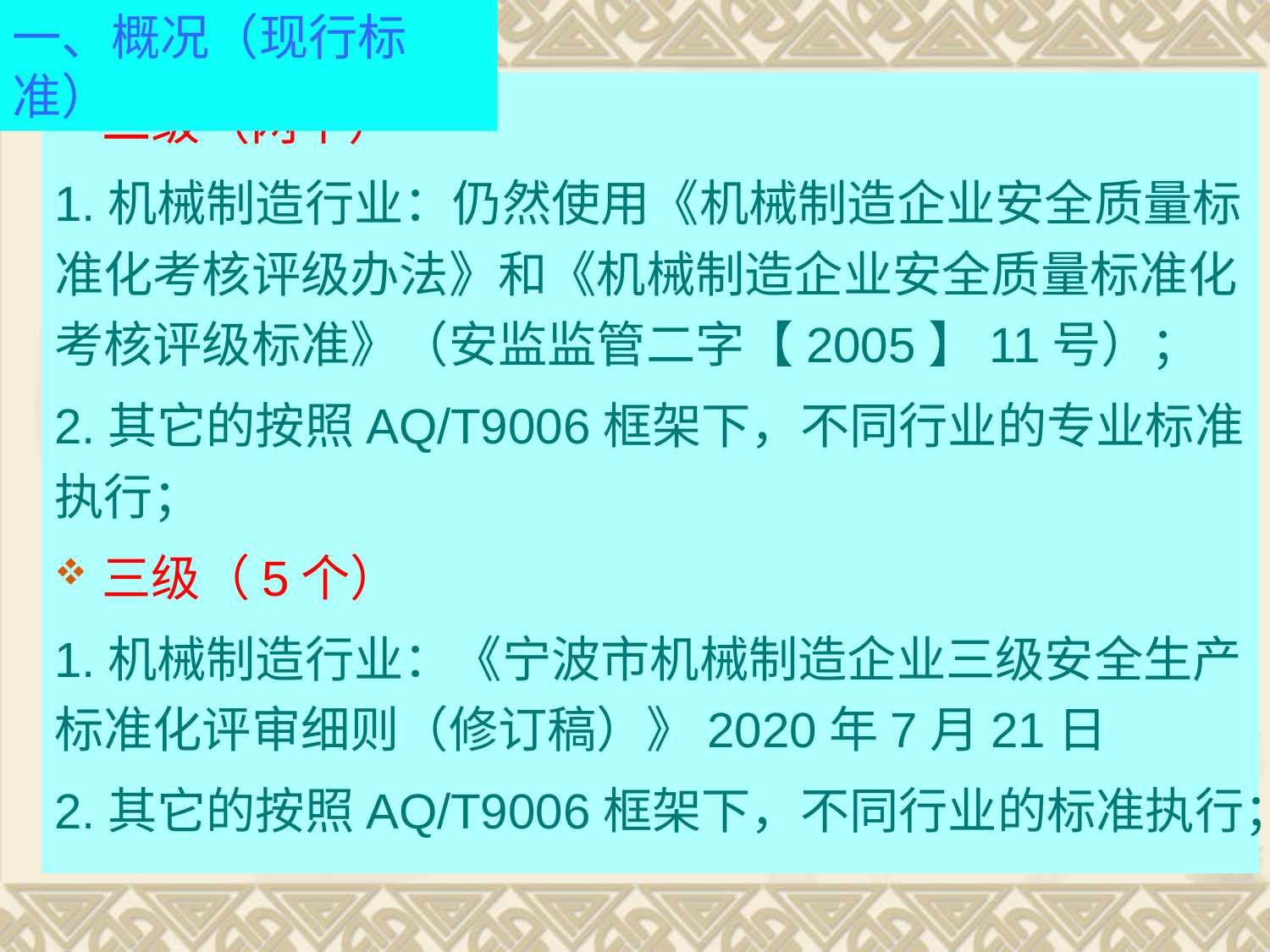

一、概况（现行标准）
二级（两个）
1.机械制造行业：仍然使用《机械制造企业安全质量标准化考核评级办法》和《机械制造企业安全质量标准化考核评级标准》（安监监管二字【2005】11号）；
2.其它的按照AQ/T9006框架下，不同行业的专业标准执行；
三级（5个）
1.机械制造行业：《宁波市机械制造企业三级安全生产标准化评审细则（修订稿）》2020年7月21日
2.其它的按照AQ/T9006框架下，不同行业的标准执行；